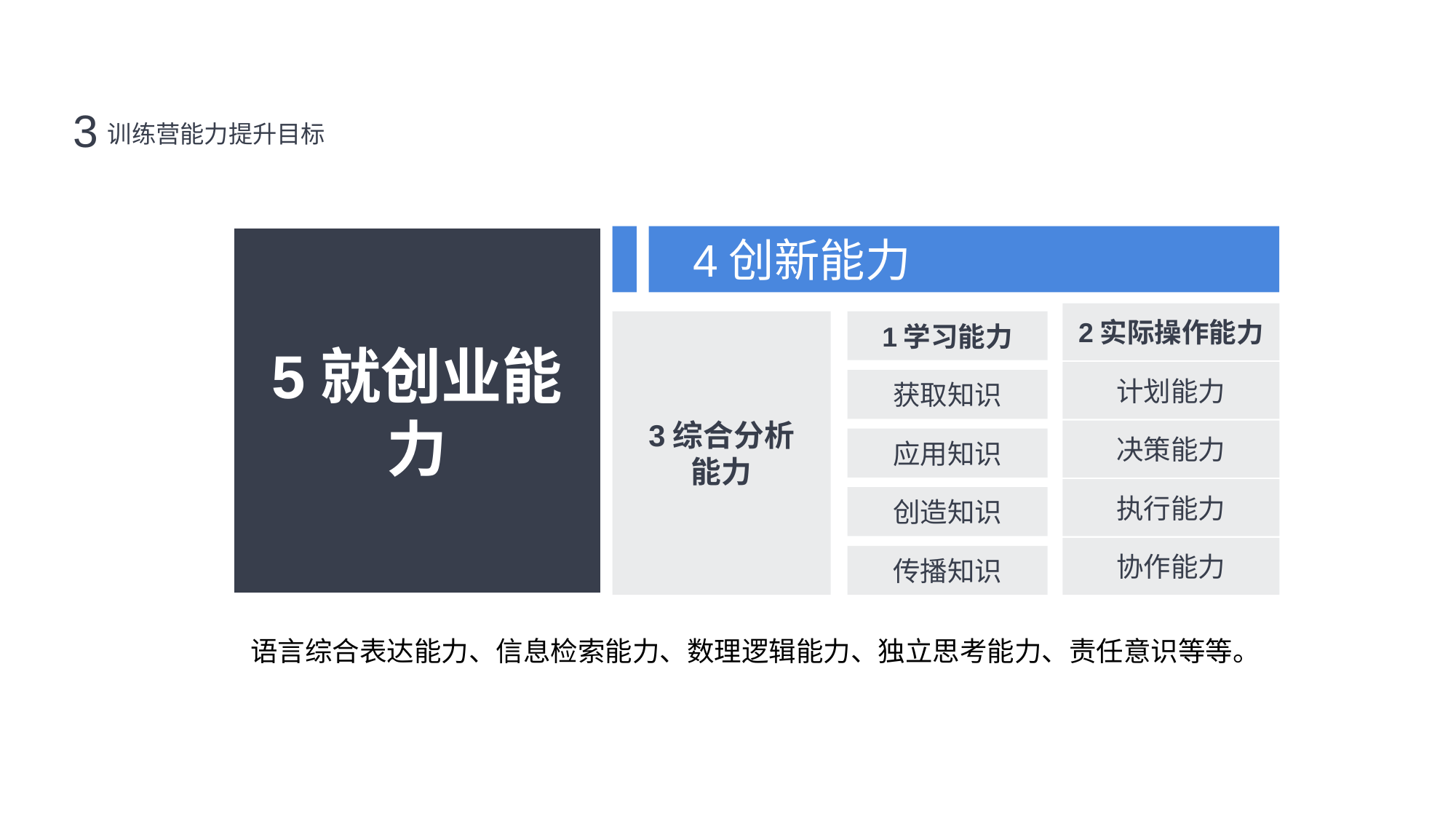

训练营能力提升目标
3
4创新能力

5就创业能力
2实际操作能力
3综合分析
能力
1学习能力
计划能力
获取知识
决策能力
应用知识
执行能力
创造知识
协作能力
传播知识
语言综合表达能力、信息检索能力、数理逻辑能力、独立思考能力、责任意识等等。